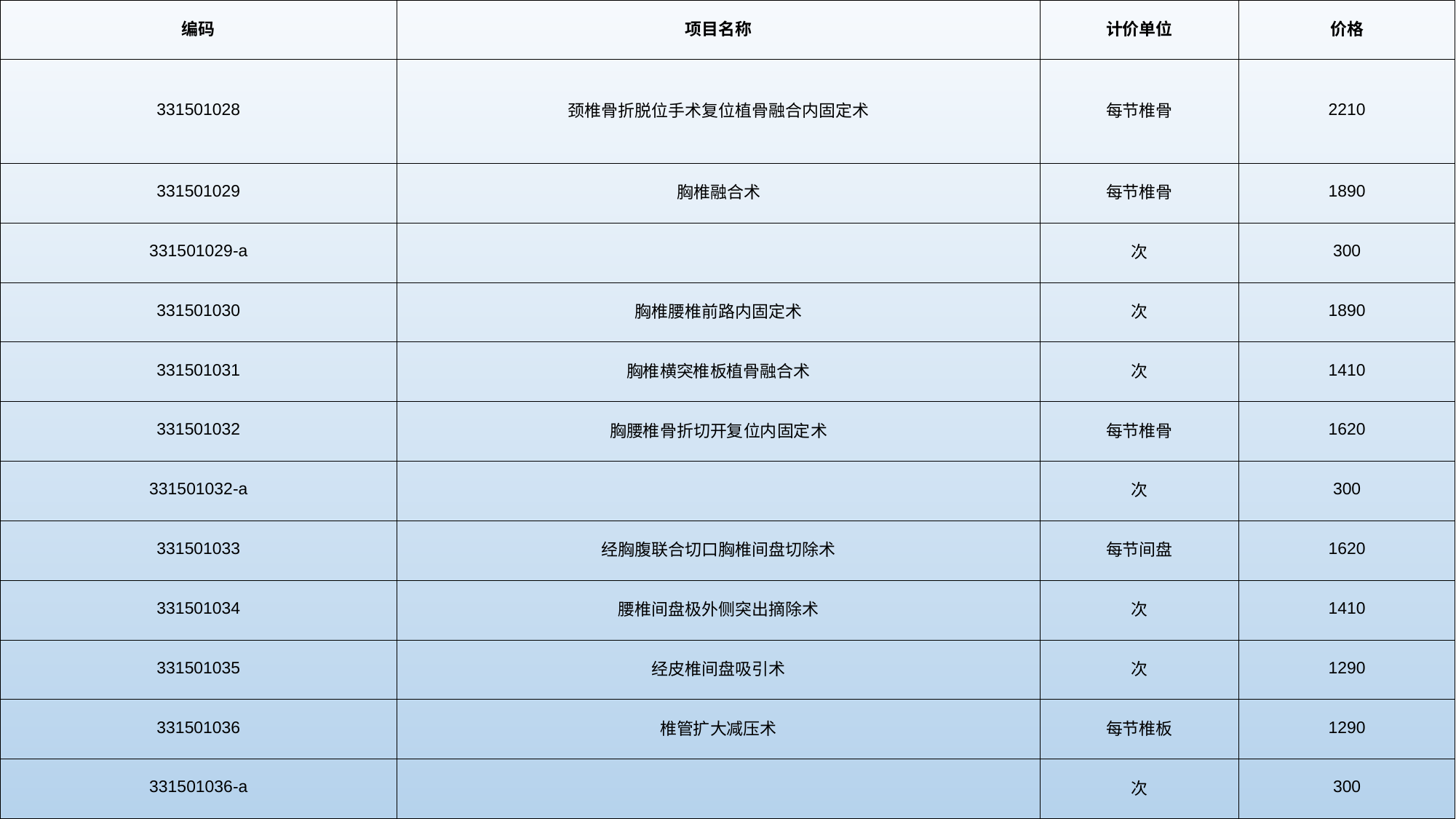

| 编码 | 项目名称 | 计价单位 | 价格 |
| --- | --- | --- | --- |
| 331501028 | 颈椎骨折脱位手术复位植骨融合内固定术 | 每节椎骨 | 2210 |
| 331501029 | 胸椎融合术 | 每节椎骨 | 1890 |
| 331501029-a |  | 次 | 300 |
| 331501030 | 胸椎腰椎前路内固定术 | 次 | 1890 |
| 331501031 | 胸椎横突椎板植骨融合术 | 次 | 1410 |
| 331501032 | 胸腰椎骨折切开复位内固定术 | 每节椎骨 | 1620 |
| 331501032-a |  | 次 | 300 |
| 331501033 | 经胸腹联合切口胸椎间盘切除术 | 每节间盘 | 1620 |
| 331501034 | 腰椎间盘极外侧突出摘除术 | 次 | 1410 |
| 331501035 | 经皮椎间盘吸引术 | 次 | 1290 |
| 331501036 | 椎管扩大减压术 | 每节椎板 | 1290 |
| 331501036-a |  | 次 | 300 |